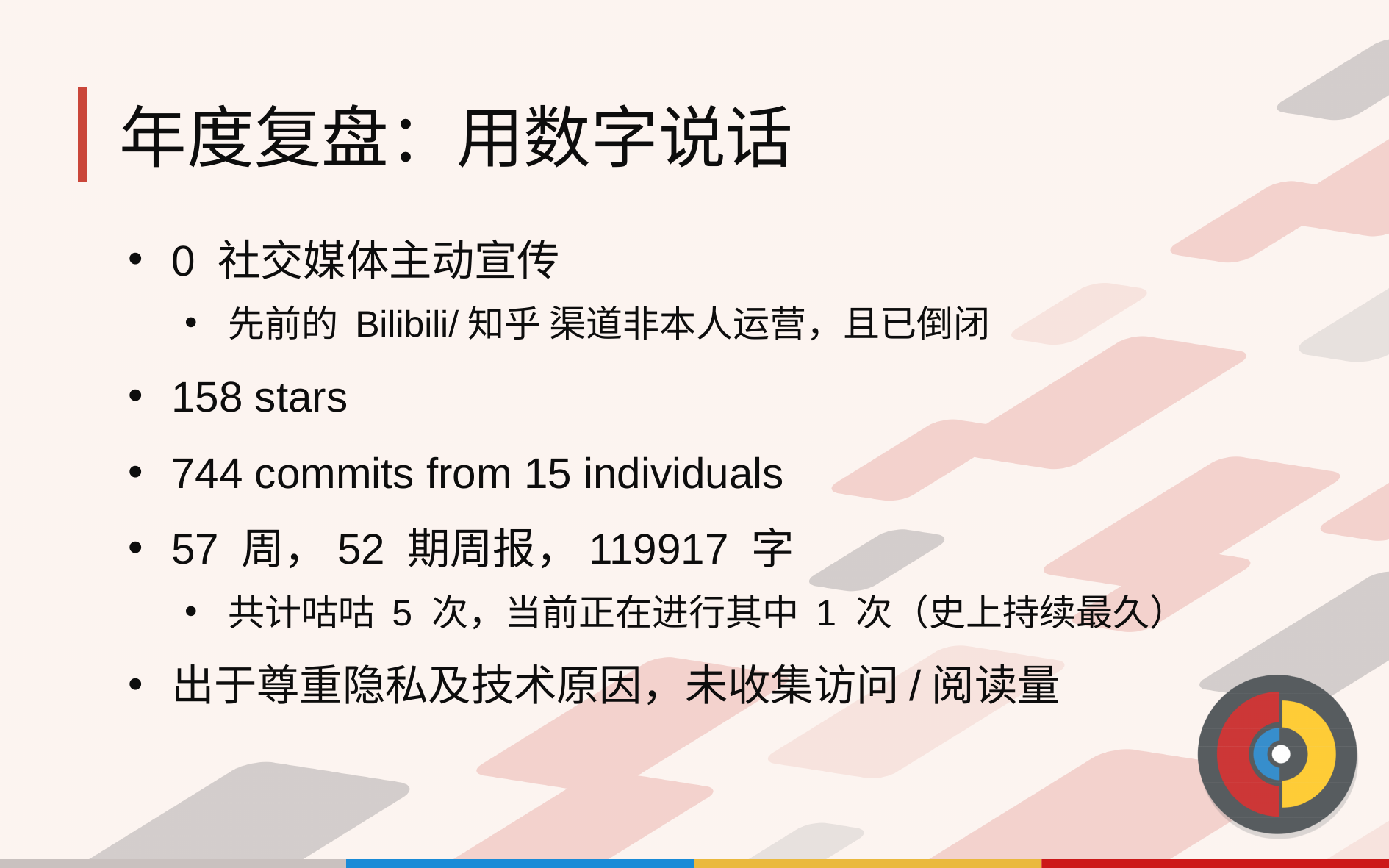

# 年度复盘：用数字说话
0 社交媒体主动宣传
先前的 Bilibili/知乎 渠道非本人运营，且已倒闭
158 stars
744 commits from 15 individuals
57 周，52 期周报，119917 字
共计咕咕 5 次，当前正在进行其中 1 次（史上持续最久）
出于尊重隐私及技术原因，未收集访问/阅读量